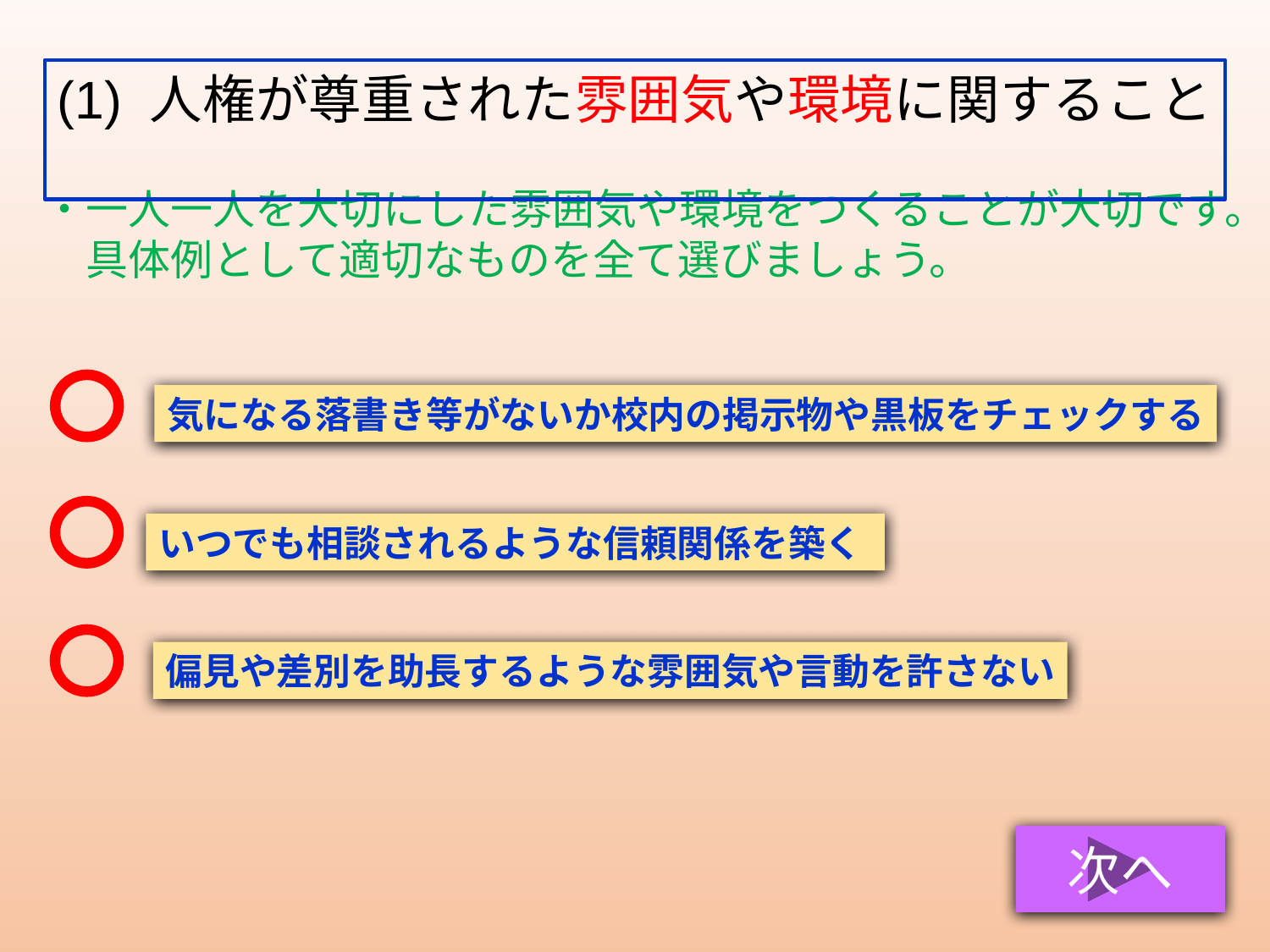

(1) 人権が尊重された雰囲気や環境に関すること
・一人一人を大切にした雰囲気や環境をつくることが大切です。
　具体例として適切なものを全て選びましょう。

気になる落書き等がないか校内の掲示物や黒板をチェックする

いつでも相談されるような信頼関係を築く

偏見や差別を助長するような雰囲気や言動を許さない
次へ